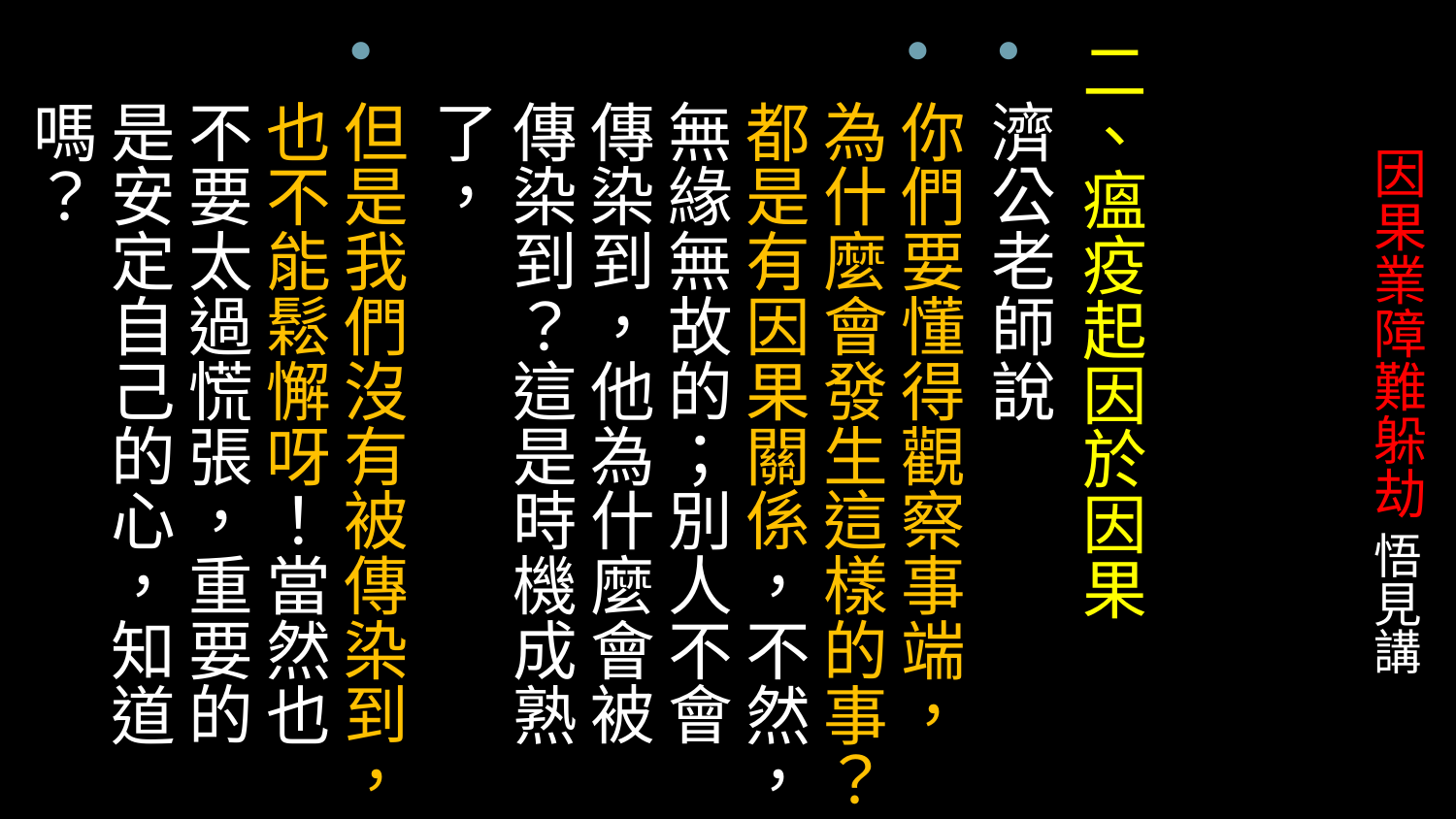

二、瘟疫起因於因果
濟公老師說
你們要懂得觀察事端，為什麼會發生這樣的事？都是有因果關係，不然，無緣無故的；別人不會傳染到，他為什麼會被傳染到？這是時機成熟了，
但是我們沒有被傳染到，也不能鬆懈呀！當然也不要太過慌張，重要的是安定自己的心，知道嗎？
# 因果業障難躲劫 悟見講